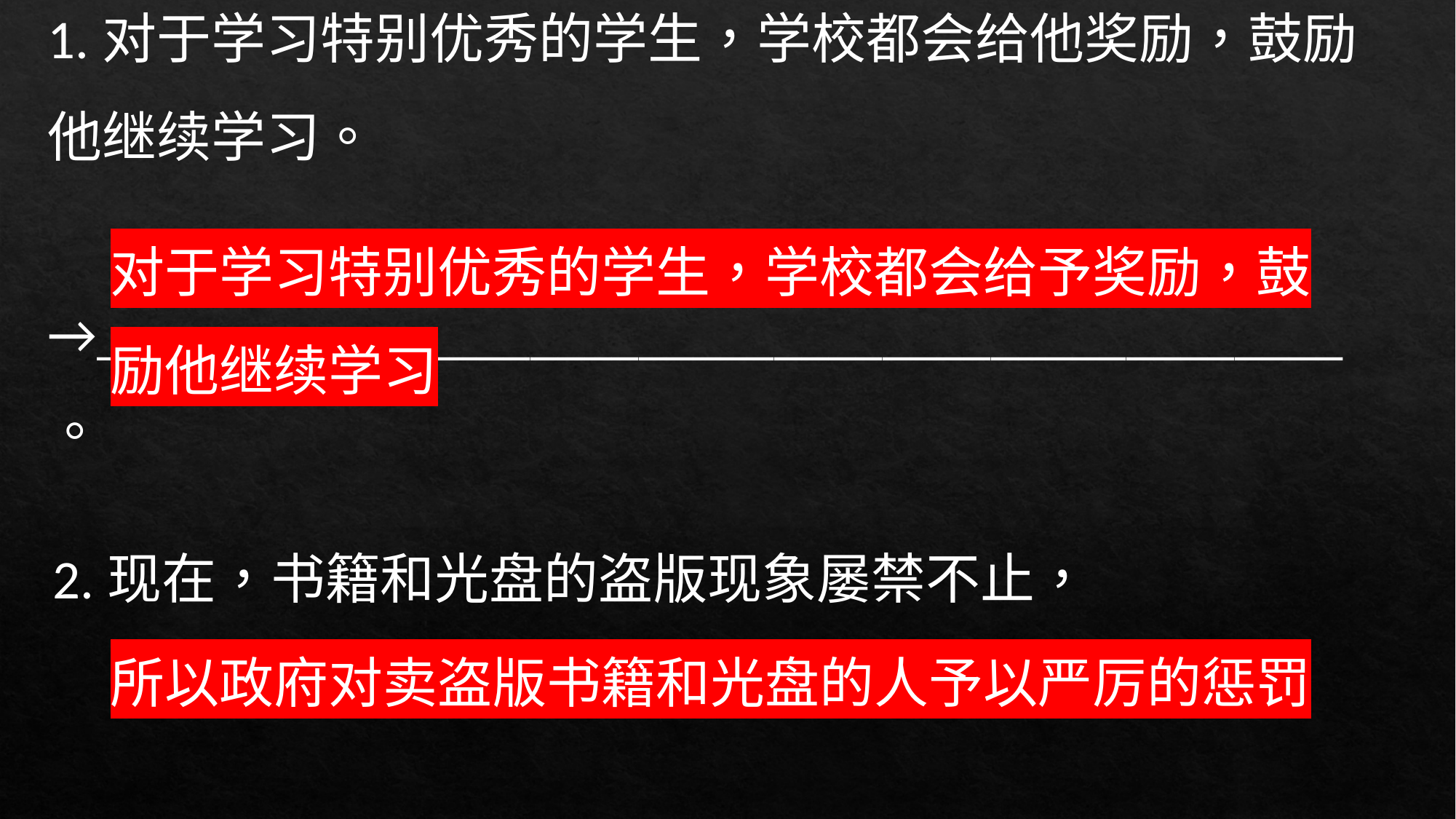

1.对于学习特别优秀的学生，学校都会给他奖励，鼓励他继续学习。

→______________________________________________。
对于学习特别优秀的学生，学校都会给予奖励，鼓励他继续学习
2.现在，书籍和光盘的盗版现象屡禁不止，
   _______________________________________________。
所以政府对卖盗版书籍和光盘的人予以严厉的惩罚